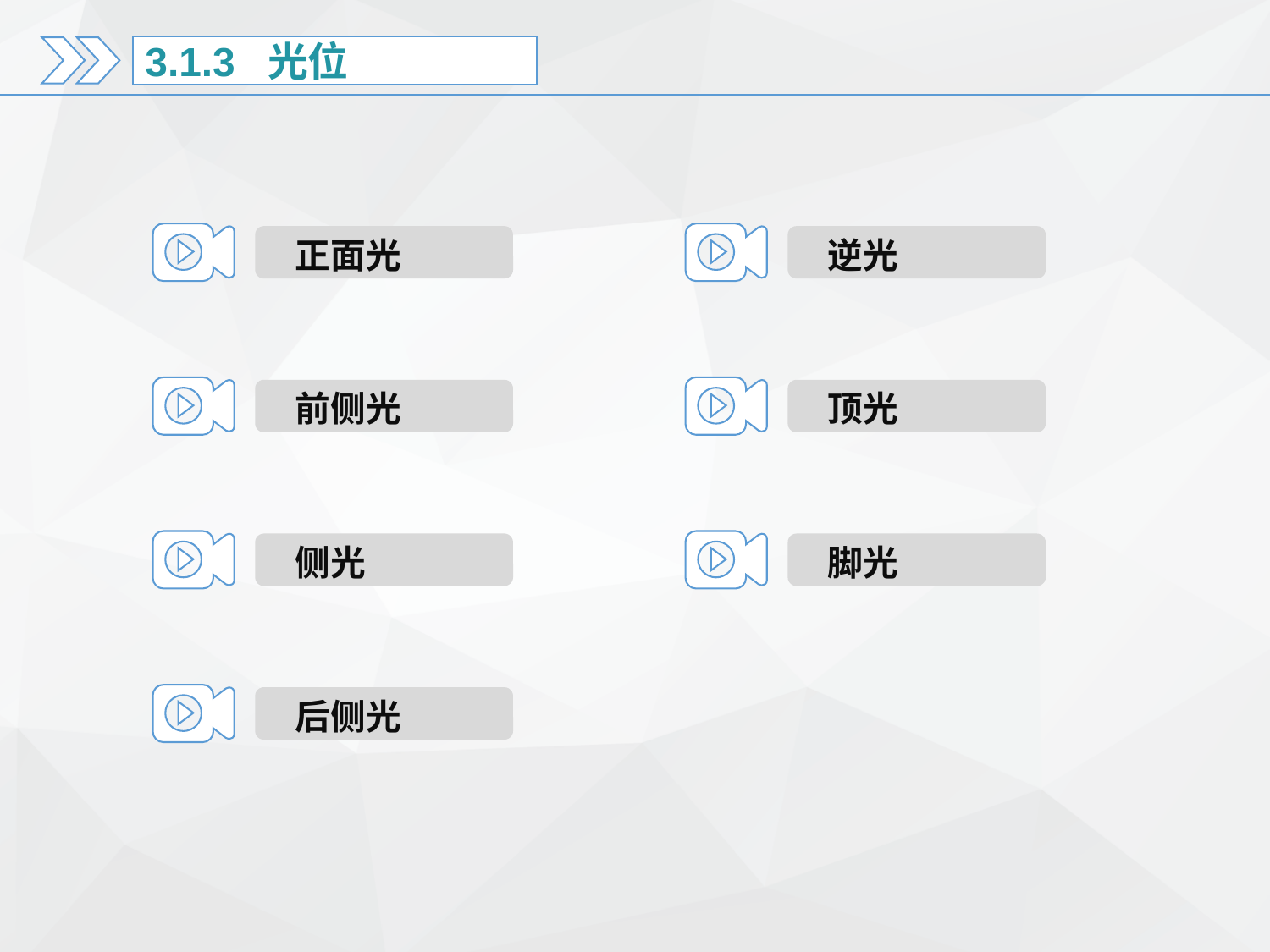

3.1.3  光位

正面光
逆光

前侧光
顶光

侧光
脚光

后侧光